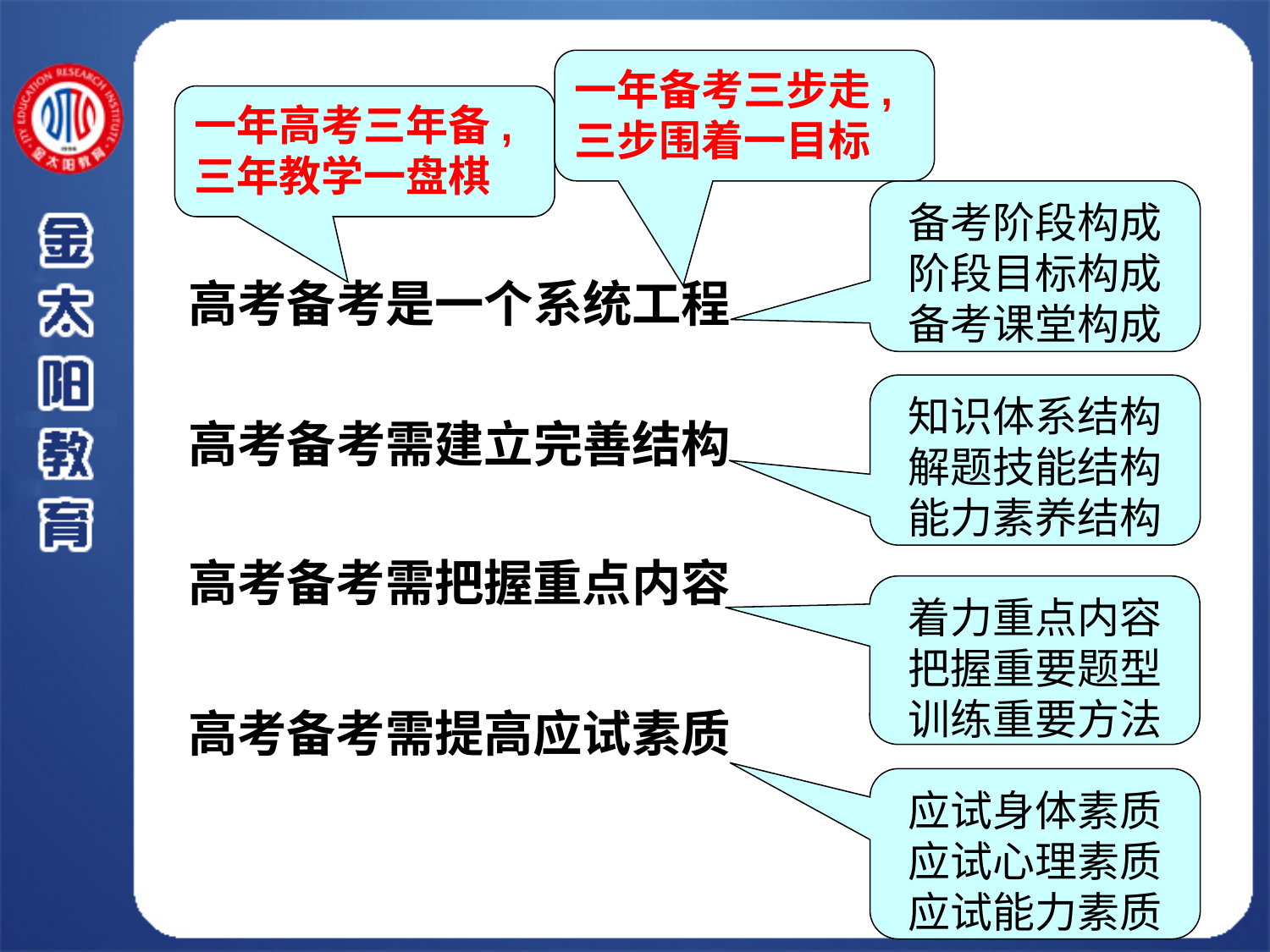

一年备考三步走,
三步围着一目标
一年高考三年备,
三年教学一盘棋
备考阶段构成
阶段目标构成
备考课堂构成
高考备考是一个系统工程
知识体系结构
解题技能结构
能力素养结构
高考备考需建立完善结构
高考备考需把握重点内容
着力重点内容
把握重要题型
训练重要方法
高考备考需提高应试素质
应试身体素质
应试心理素质
应试能力素质